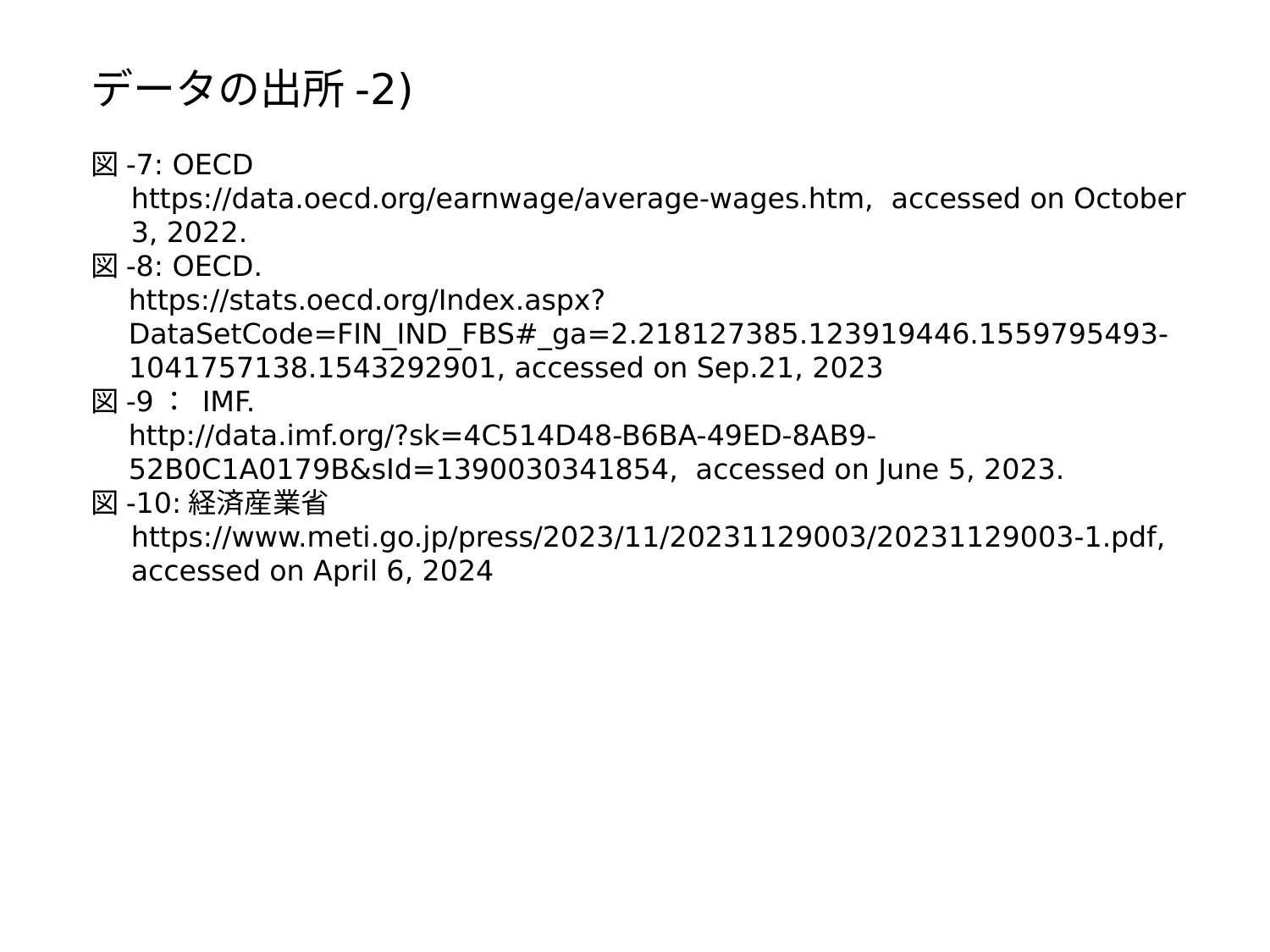

データの出所-2)

図-7: OECD
https://data.oecd.org/earnwage/average-wages.htm,  accessed on October 3, 2022.
図-8: OECD.
	https://stats.oecd.org/Index.aspx?DataSetCode=FIN_IND_FBS#_ga=2.218127385.123919446.1559795493-1041757138.1543292901, accessed on Sep.21, 2023
図-9： IMF.
	http://data.imf.org/?sk=4C514D48-B6BA-49ED-8AB9-52B0C1A0179B&sId=1390030341854,  accessed on June 5, 2023.
図-10:経済産業省
https://www.meti.go.jp/press/2023/11/20231129003/20231129003-1.pdf, accessed on April 6, 2024